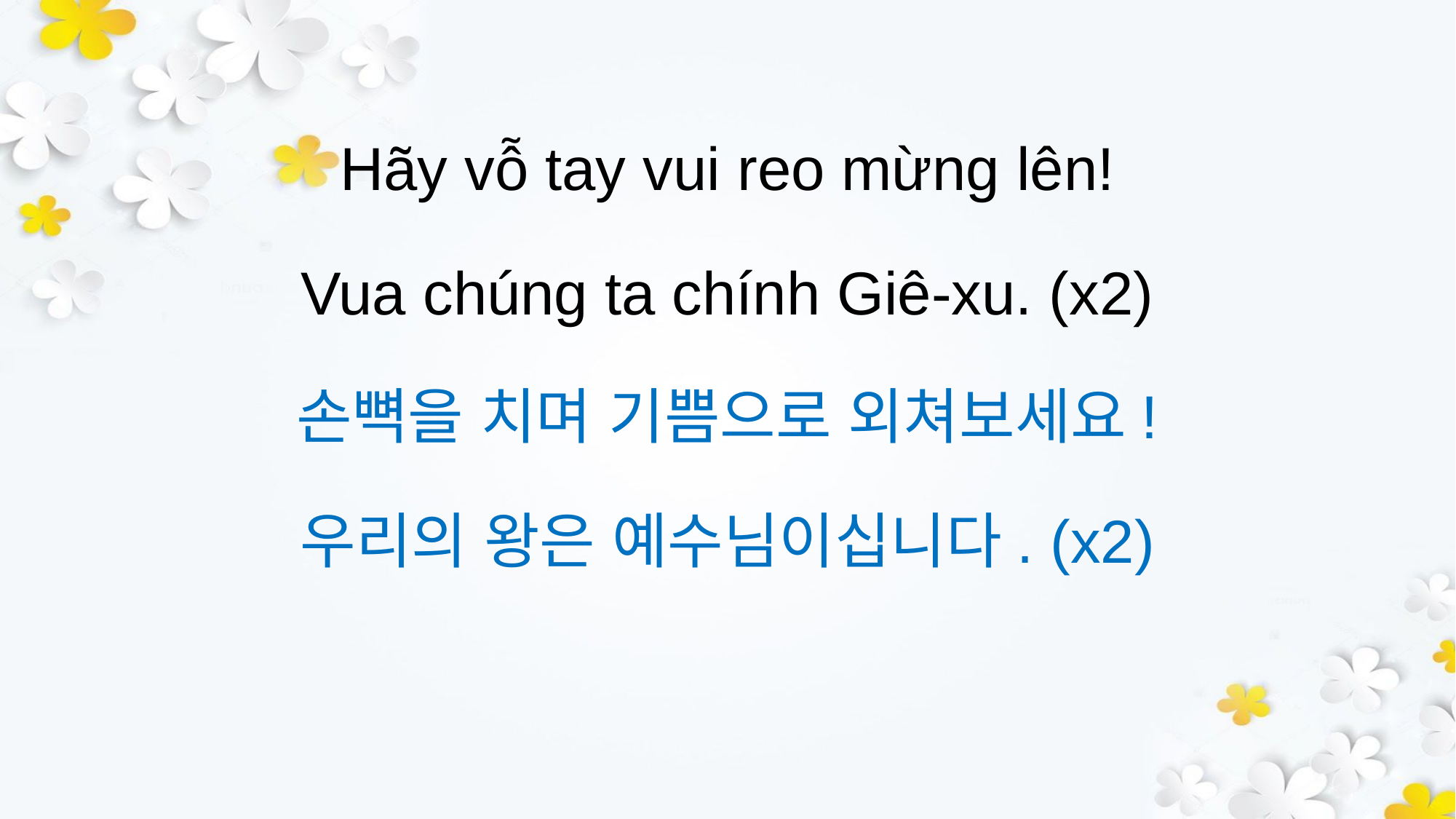

Hãy vỗ tay vui reo mừng lên!
Vua chúng ta chính Giê-xu. (x2)
손뼉을 치며 기쁨으로 외쳐보세요!
우리의 왕은 예수님이십니다. (x2)